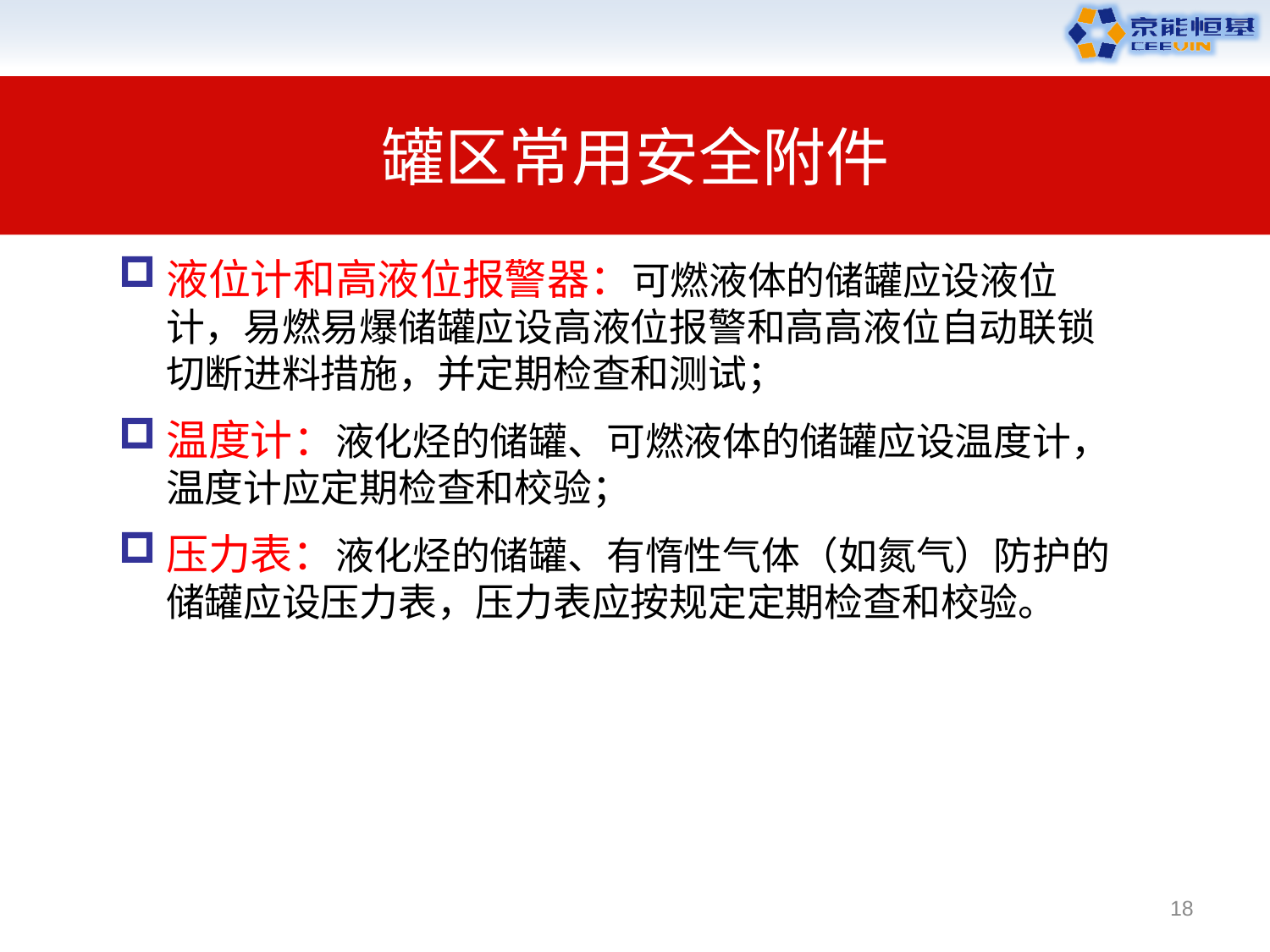

罐区常用安全附件
液位计和高液位报警器：可燃液体的储罐应设液位计，易燃易爆储罐应设高液位报警和高高液位自动联锁切断进料措施，并定期检查和测试；
温度计：液化烃的储罐、可燃液体的储罐应设温度计，温度计应定期检查和校验；
压力表：液化烃的储罐、有惰性气体（如氮气）防护的储罐应设压力表，压力表应按规定定期检查和校验。

18